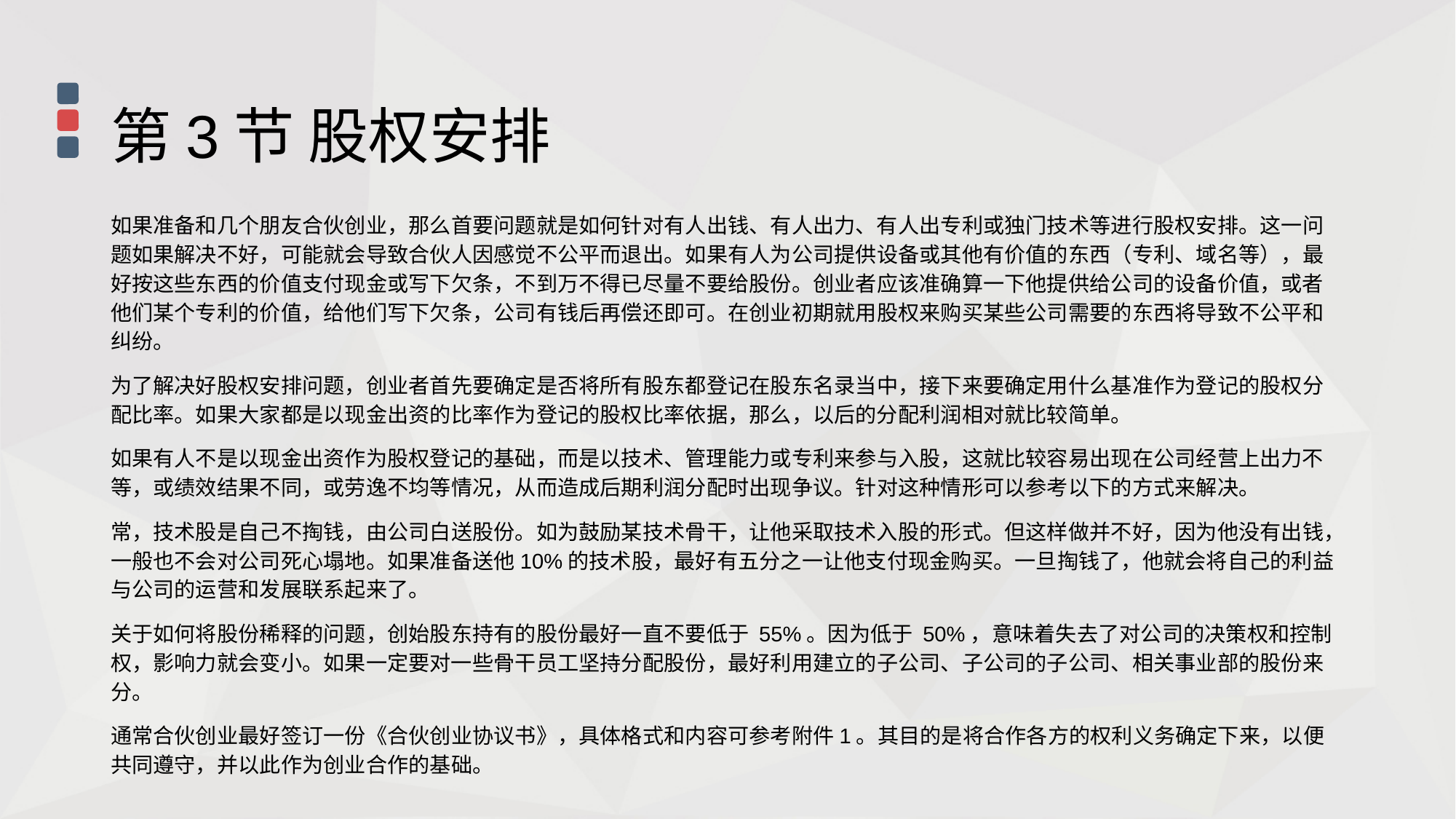

第3节 股权安排
如果准备和几个朋友合伙创业，那么首要问题就是如何针对有人出钱、有人出力、有人出专利或独门技术等进行股权安排。这一问题如果解决不好，可能就会导致合伙人因感觉不公平而退出。如果有人为公司提供设备或其他有价值的东西（专利、域名等），最好按这些东西的价值支付现金或写下欠条，不到万不得已尽量不要给股份。创业者应该准确算一下他提供给公司的设备价值，或者他们某个专利的价值，给他们写下欠条，公司有钱后再偿还即可。在创业初期就用股权来购买某些公司需要的东西将导致不公平和纠纷。
为了解决好股权安排问题，创业者首先要确定是否将所有股东都登记在股东名录当中，接下来要确定用什么基准作为登记的股权分配比率。如果大家都是以现金出资的比率作为登记的股权比率依据，那么，以后的分配利润相对就比较简单。
如果有人不是以现金出资作为股权登记的基础，而是以技术、管理能力或专利来参与入股，这就比较容易出现在公司经营上出力不等，或绩效结果不同，或劳逸不均等情况，从而造成后期利润分配时出现争议。针对这种情形可以参考以下的方式来解决。
常，技术股是自己不掏钱，由公司白送股份。如为鼓励某技术骨干，让他采取技术入股的形式。但这样做并不好，因为他没有出钱，一般也不会对公司死心塌地。如果准备送他10%的技术股，最好有五分之一让他支付现金购买。一旦掏钱了，他就会将自己的利益与公司的运营和发展联系起来了。
关于如何将股份稀释的问题，创始股东持有的股份最好一直不要低于 55%。因为低于 50%，意味着失去了对公司的决策权和控制权，影响力就会变小。如果一定要对一些骨干员工坚持分配股份，最好利用建立的子公司、子公司的子公司、相关事业部的股份来分。
通常合伙创业最好签订一份《合伙创业协议书》，具体格式和内容可参考附件1。其目的是将合作各方的权利义务确定下来，以便共同遵守，并以此作为创业合作的基础。